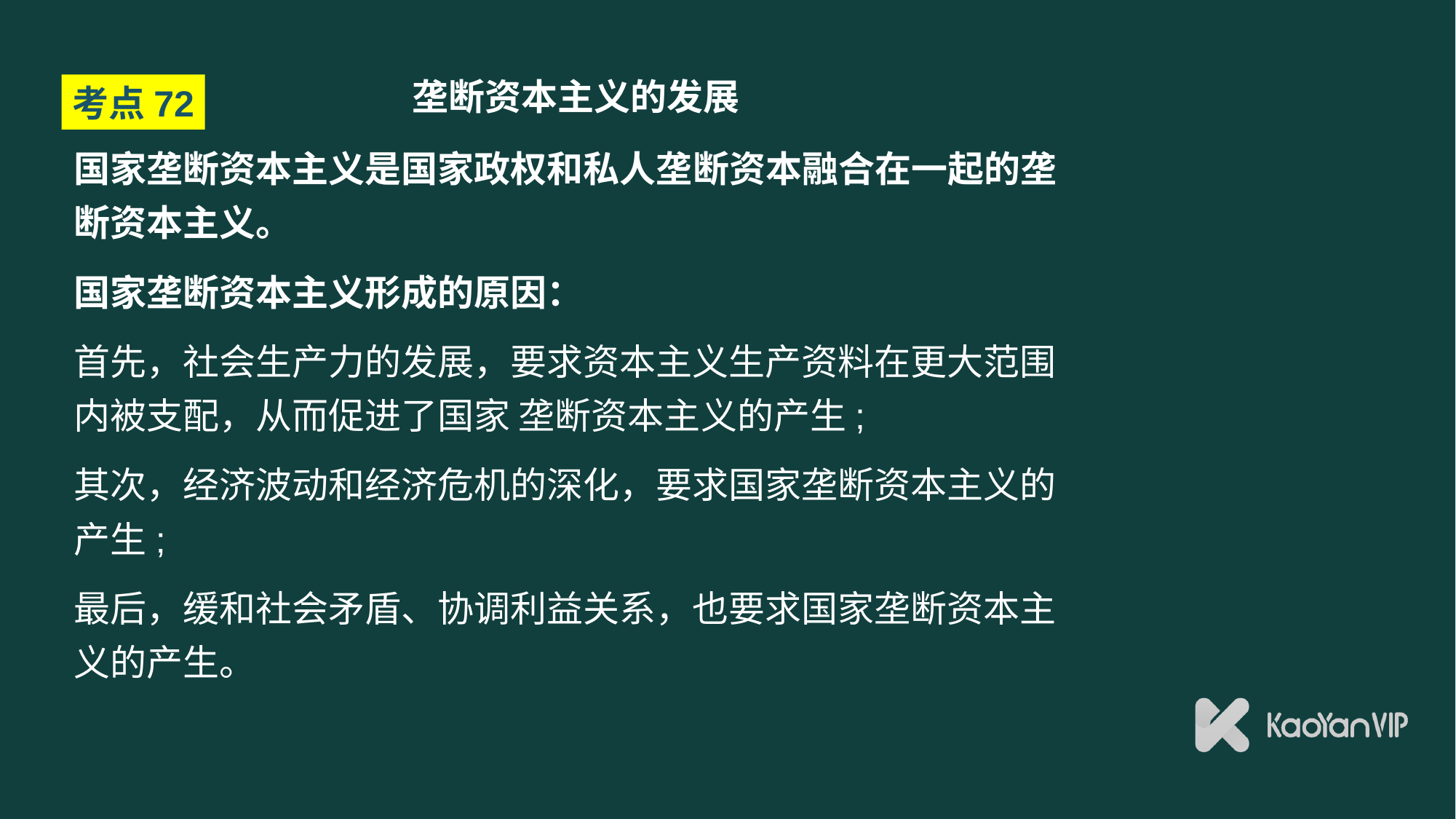

# 垄断资本主义的发展
考点72
国家垄断资本主义是国家政权和私人垄断资本融合在一起的垄断资本主义。
国家垄断资本主义形成的原因：
首先，社会生产力的发展，要求资本主义生产资料在更大范围内被支配，从而促进了国家 垄断资本主义的产生;
其次，经济波动和经济危机的深化，要求国家垄断资本主义的产生;
最后，缓和社会矛盾、协调利益关系，也要求国家垄断资本主义的产生。